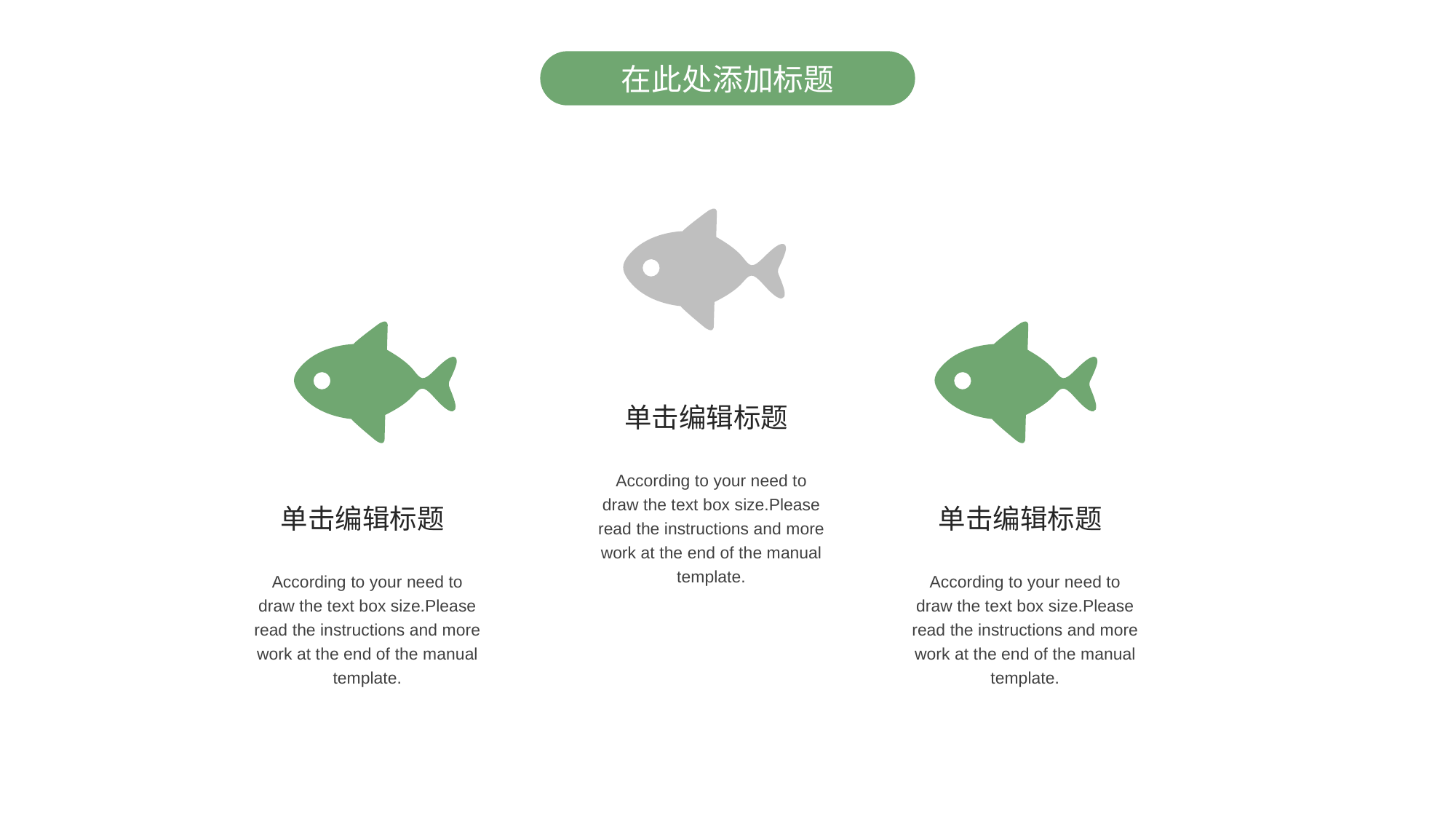

在此处添加标题

单击编辑标题
According to your need to draw the text box size.Please read the instructions and more work at the end of the manual template.

单击编辑标题
单击编辑标题
According to your need to draw the text box size.Please read the instructions and more work at the end of the manual template.

According to your need to draw the text box size.Please read the instructions and more work at the end of the manual template.